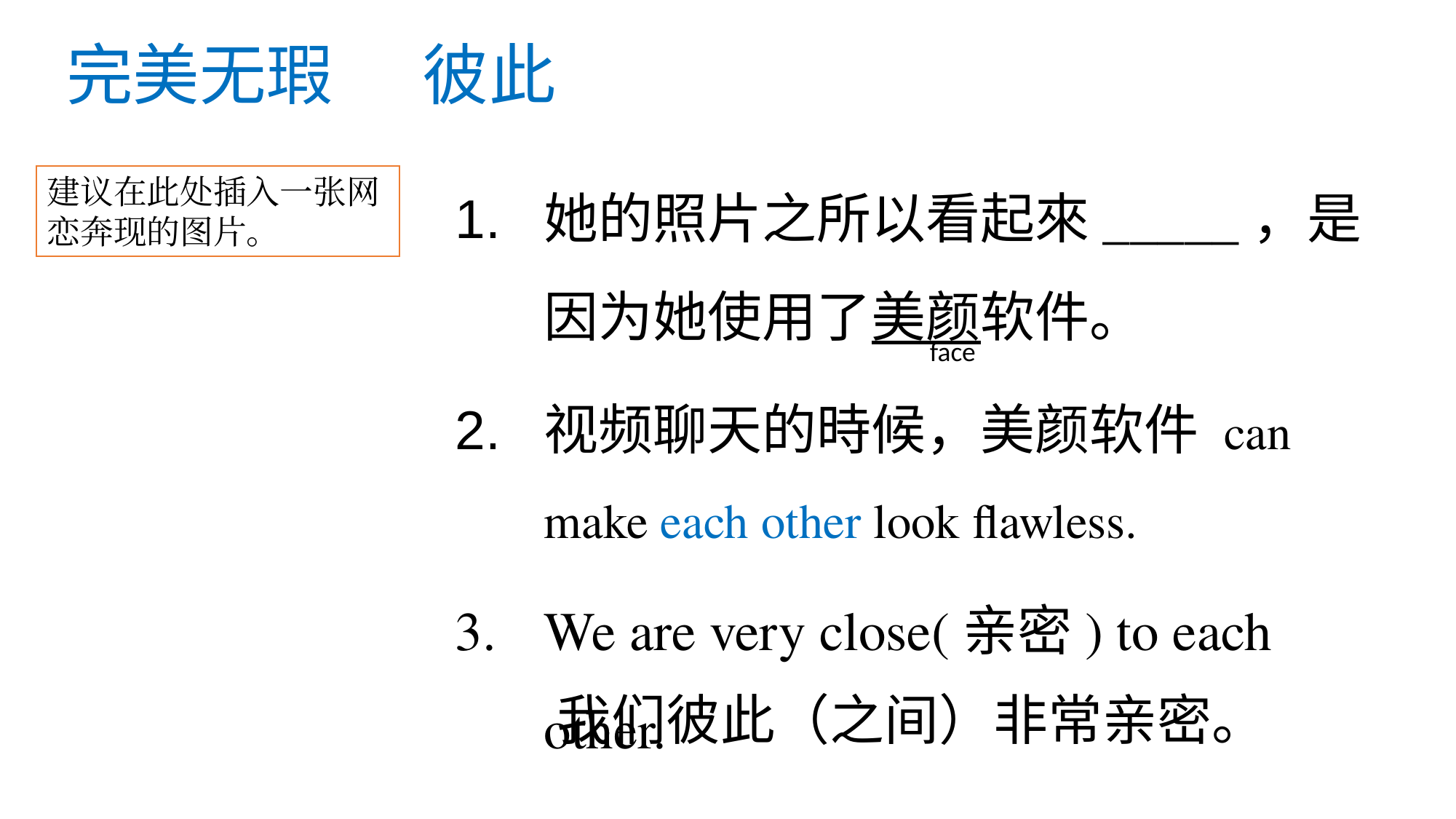

# 完美无瑕      彼此
她的照片之所以看起來_____，是因为她使用了美颜软件。
视频聊天的時候，美颜软件 can make each other look flawless.
We are very close(亲密) to each other.
建议在此处插入一张网恋奔现的图片。
          face
我们彼此（之间）非常亲密。